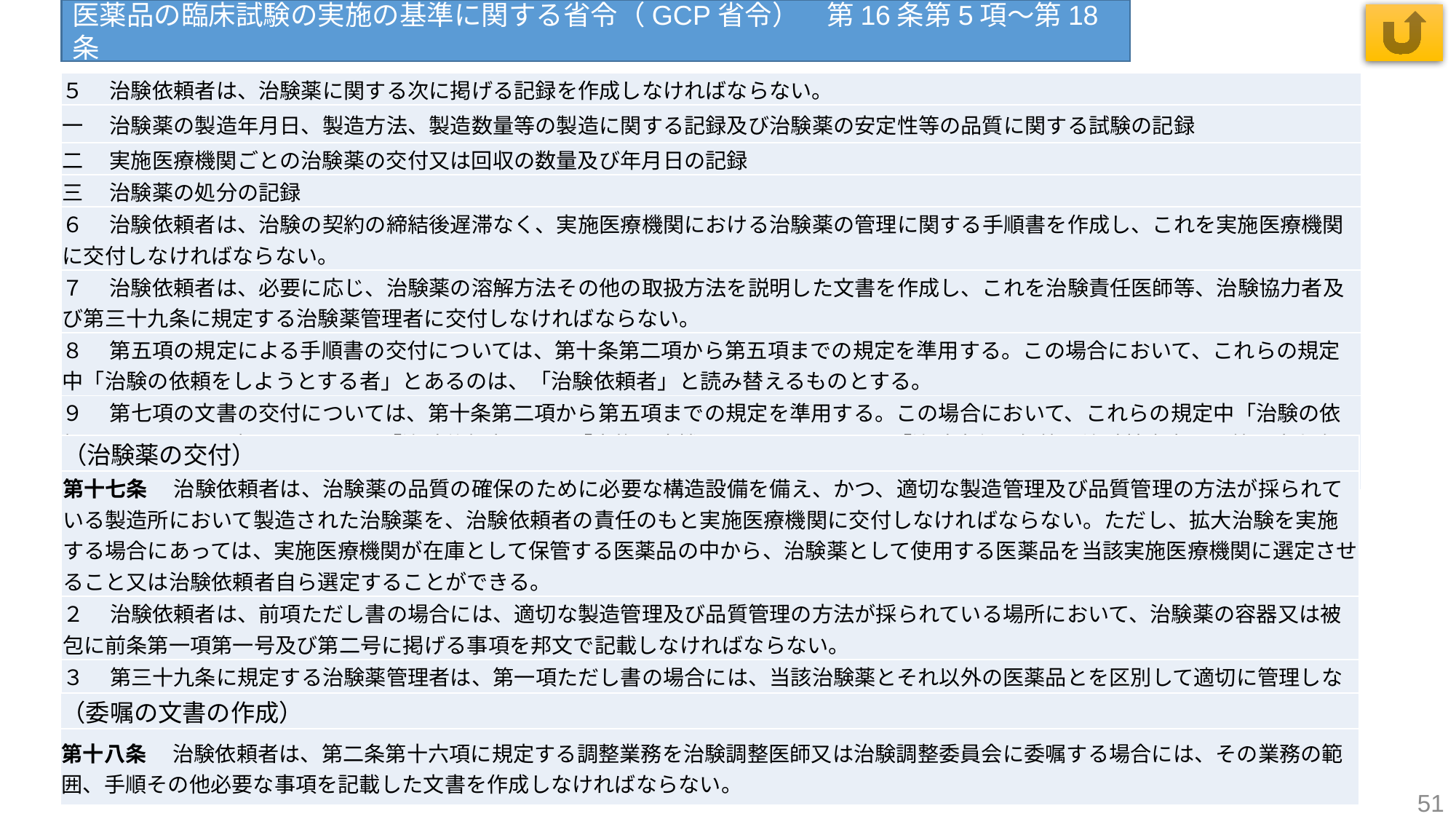

医薬品の臨床試験の実施の基準に関する省令（GCP省令）　第16条第5項～第18条

| ５ 　治験依頼者は、治験薬に関する次に掲げる記録を作成しなければならない。 |
| --- |
| 一 　治験薬の製造年月日、製造方法、製造数量等の製造に関する記録及び治験薬の安定性等の品質に関する試験の記録 |
| 二 　実施医療機関ごとの治験薬の交付又は回収の数量及び年月日の記録 |
| 三 　治験薬の処分の記録 |
| ６ 　治験依頼者は、治験の契約の締結後遅滞なく、実施医療機関における治験薬の管理に関する手順書を作成し、これを実施医療機関に交付しなければならない。 |
| ７ 　治験依頼者は、必要に応じ、治験薬の溶解方法その他の取扱方法を説明した文書を作成し、これを治験責任医師等、治験協力者及び第三十九条に規定する治験薬管理者に交付しなければならない。 |
| ８ 　第五項の規定による手順書の交付については、第十条第二項から第五項までの規定を準用する。この場合において、これらの規定中「治験の依頼をしようとする者」とあるのは、「治験依頼者」と読み替えるものとする。 |
| ９ 　第七項の文書の交付については、第十条第二項から第五項までの規定を準用する。この場合において、これらの規定中「治験の依頼をしようとする者」とあるのは「治験依頼者」と、「実施医療機関の長」とあるのは「治験責任医師等、治験協力者及び第三十九条に規定する治験薬管理者」と読み替えるものとする。 |
| （治験薬の交付） |
| --- |
| 第十七条 　治験依頼者は、治験薬の品質の確保のために必要な構造設備を備え、かつ、適切な製造管理及び品質管理の方法が採られている製造所において製造された治験薬を、治験依頼者の責任のもと実施医療機関に交付しなければならない。ただし、拡大治験を実施する場合にあっては、実施医療機関が在庫として保管する医薬品の中から、治験薬として使用する医薬品を当該実施医療機関に選定させること又は治験依頼者自ら選定することができる。 |
| ２ 　治験依頼者は、前項ただし書の場合には、適切な製造管理及び品質管理の方法が採られている場所において、治験薬の容器又は被包に前条第一項第一号及び第二号に掲げる事項を邦文で記載しなければならない。 |
| ３ 　第三十九条に規定する治験薬管理者は、第一項ただし書の場合には、当該治験薬とそれ以外の医薬品とを区別して適切に管理しなければならない。 |
| （委嘱の文書の作成） |
| --- |
| 第十八条 　治験依頼者は、第二条第十六項に規定する調整業務を治験調整医師又は治験調整委員会に委嘱する場合には、その業務の範囲、手順その他必要な事項を記載した文書を作成しなければならない。 |